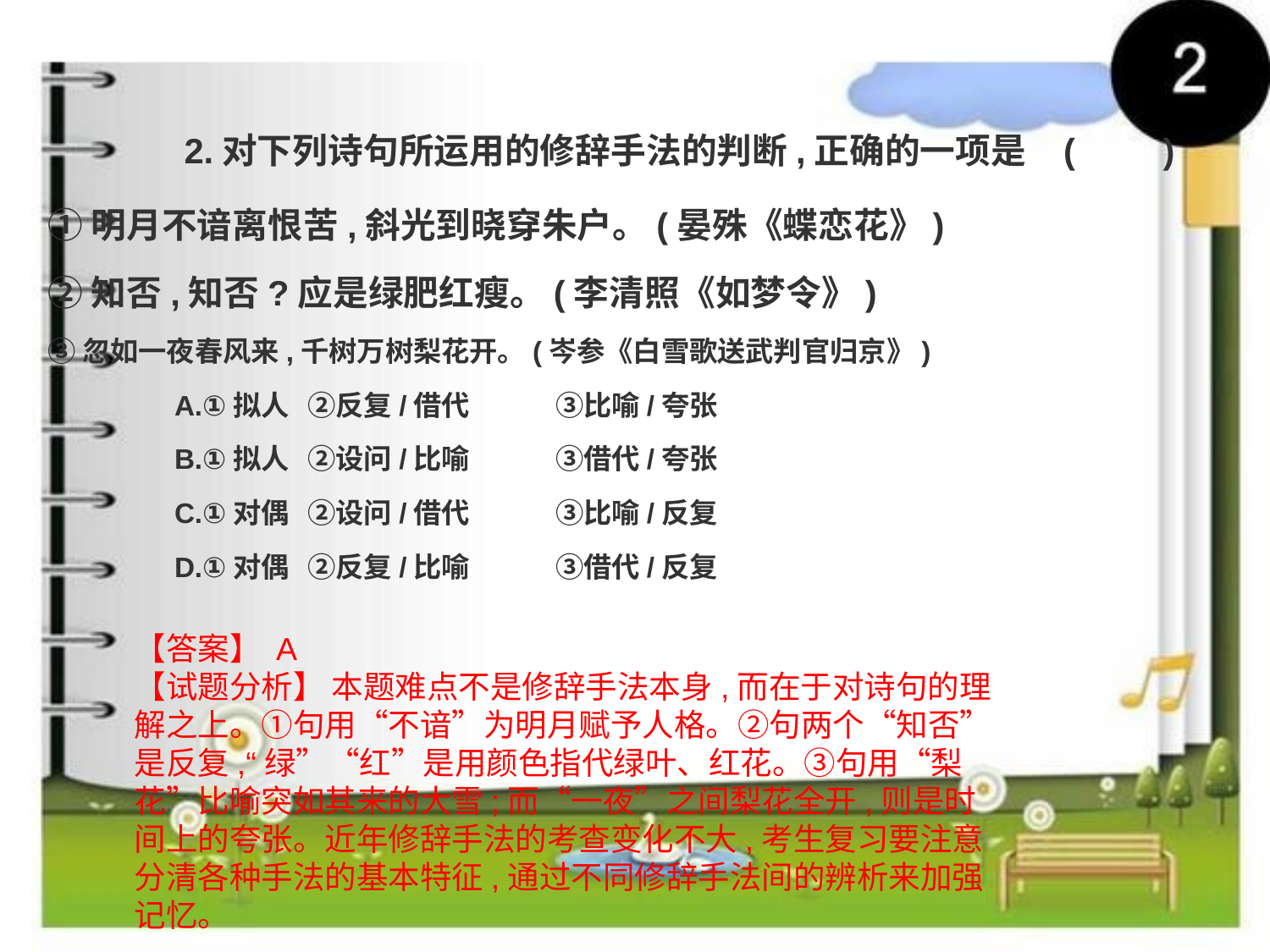

2.对下列诗句所运用的修辞手法的判断,正确的一项是	(　　)
①明月不谙离恨苦,斜光到晓穿朱户。(晏殊《蝶恋花》)
②知否,知否?应是绿肥红瘦。(李清照《如梦令》)
③忽如一夜春风来,千树万树梨花开。(岑参《白雪歌送武判官归京》)
	A.①拟人 	 ②反复/借代 	③比喻/夸张
	B.①拟人 	 ②设问/比喻 	③借代/夸张
	C.①对偶 	 ②设问/借代 	③比喻/反复
	D.①对偶 	 ②反复/比喻 	③借代/反复

【答案】 A
【试题分析】 本题难点不是修辞手法本身,而在于对诗句的理解之上。①句用“不谙”为明月赋予人格。②句两个“知否”是反复,“绿”“红”是用颜色指代绿叶、红花。③句用“梨花”比喻突如其来的大雪;而“一夜”之间梨花全开,则是时间上的夸张。近年修辞手法的考查变化不大,考生复习要注意分清各种手法的基本特征,通过不同修辞手法间的辨析来加强记忆。